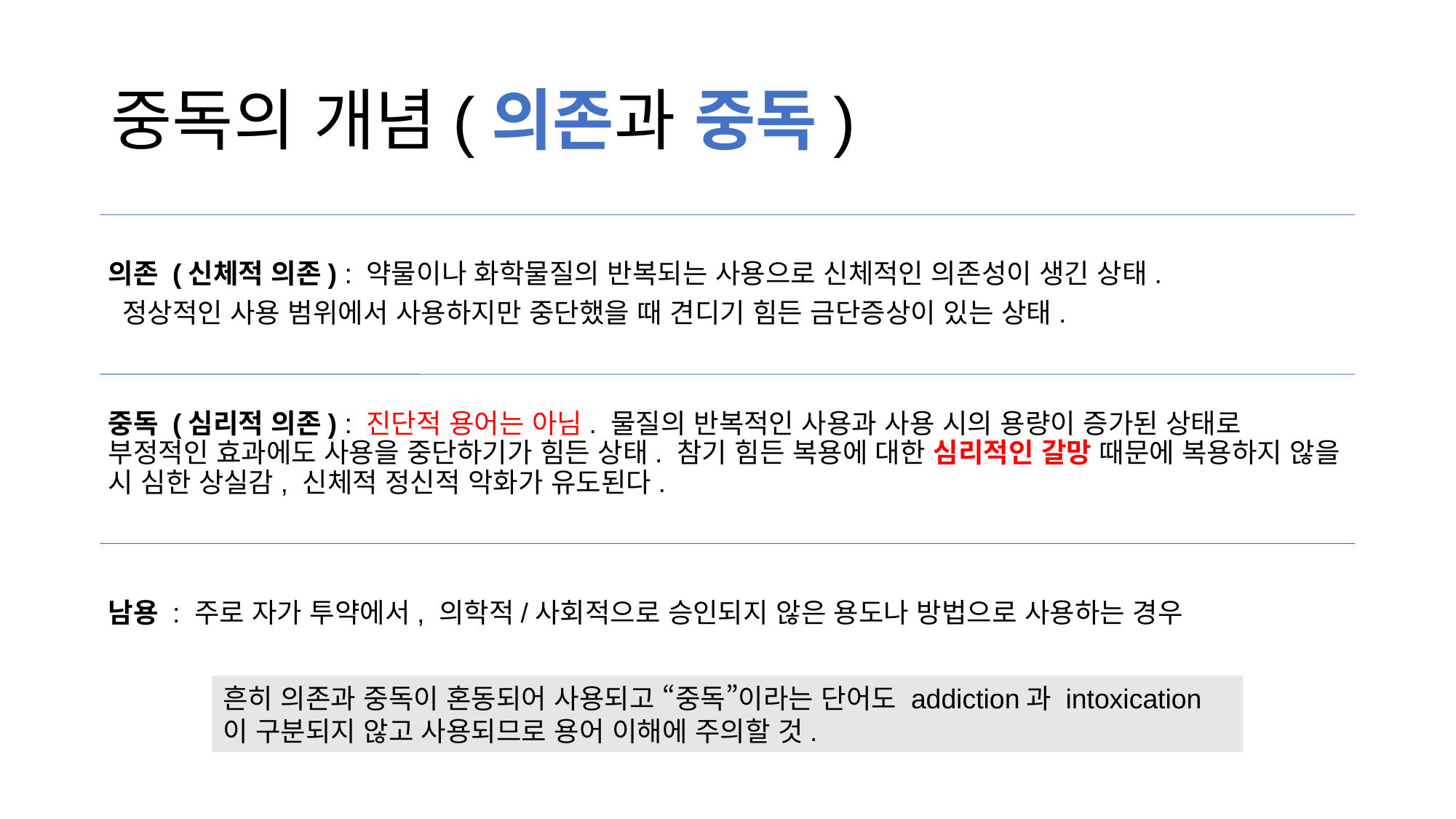

# 중독의 개념(의존과 중독)
의존 (신체적 의존) : 약물이나 화학물질의 반복되는 사용으로 신체적인 의존성이 생긴 상태.
 정상적인 사용 범위에서 사용하지만 중단했을 때 견디기 힘든 금단증상이 있는 상태.
중독 (심리적 의존) : 진단적 용어는 아님. 물질의 반복적인 사용과 사용 시의 용량이 증가된 상태로 부정적인 효과에도 사용을 중단하기가 힘든 상태. 참기 힘든 복용에 대한 심리적인 갈망 때문에 복용하지 않을 시 심한 상실감, 신체적 정신적 악화가 유도된다.
남용 : 주로 자가 투약에서, 의학적/사회적으로 승인되지 않은 용도나 방법으로 사용하는 경우
흔히 의존과 중독이 혼동되어 사용되고 “중독”이라는 단어도 addiction과 intoxication이 구분되지 않고 사용되므로 용어 이해에 주의할 것.